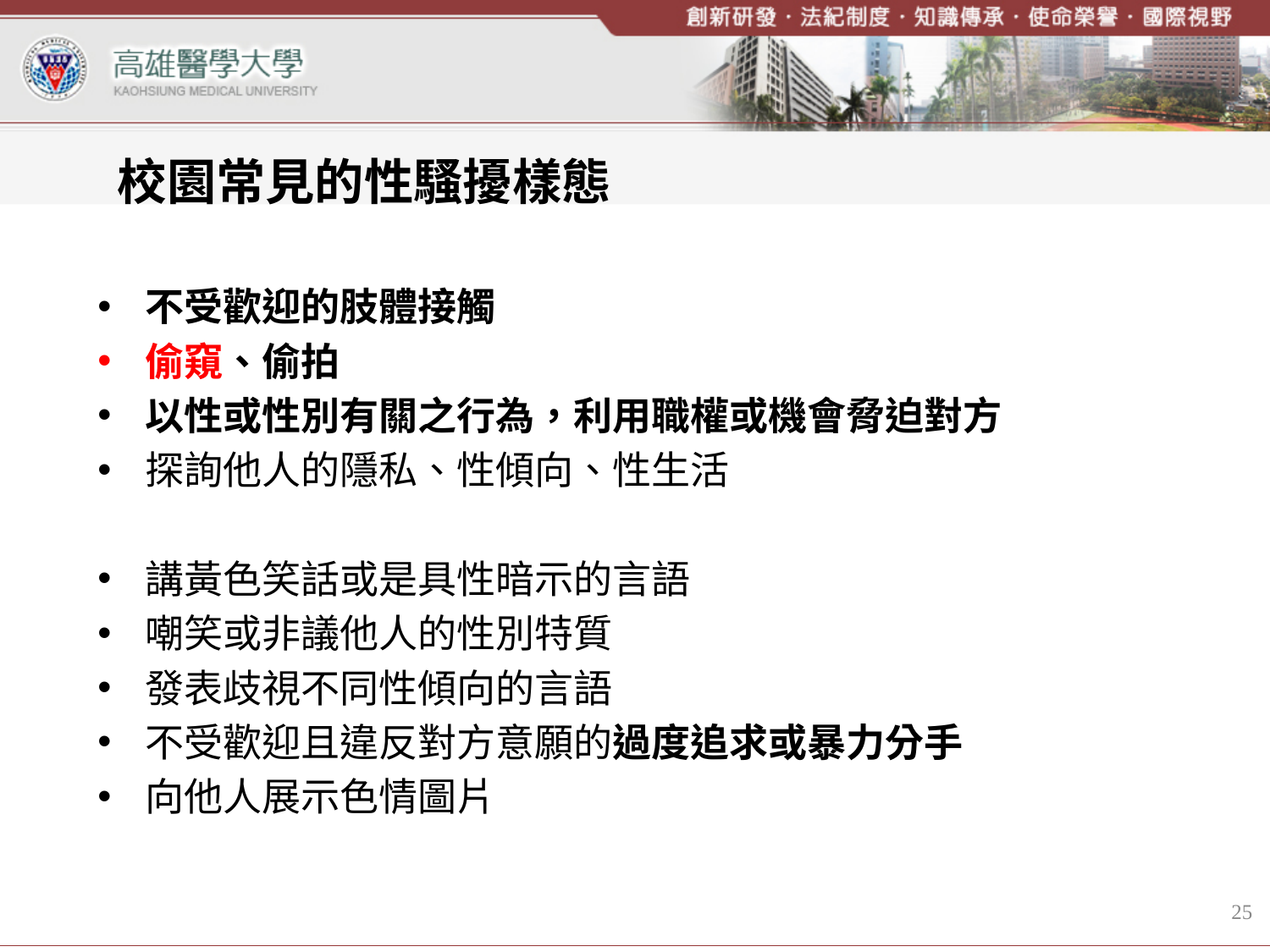

# 校園常見的性騷擾樣態
不受歡迎的肢體接觸
偷窺、偷拍
以性或性別有關之行為，利用職權或機會脅迫對方
探詢他人的隱私、性傾向、性生活

講黃色笑話或是具性暗示的言語
嘲笑或非議他人的性別特質
發表歧視不同性傾向的言語
不受歡迎且違反對方意願的過度追求或暴力分手
向他人展示色情圖片

25